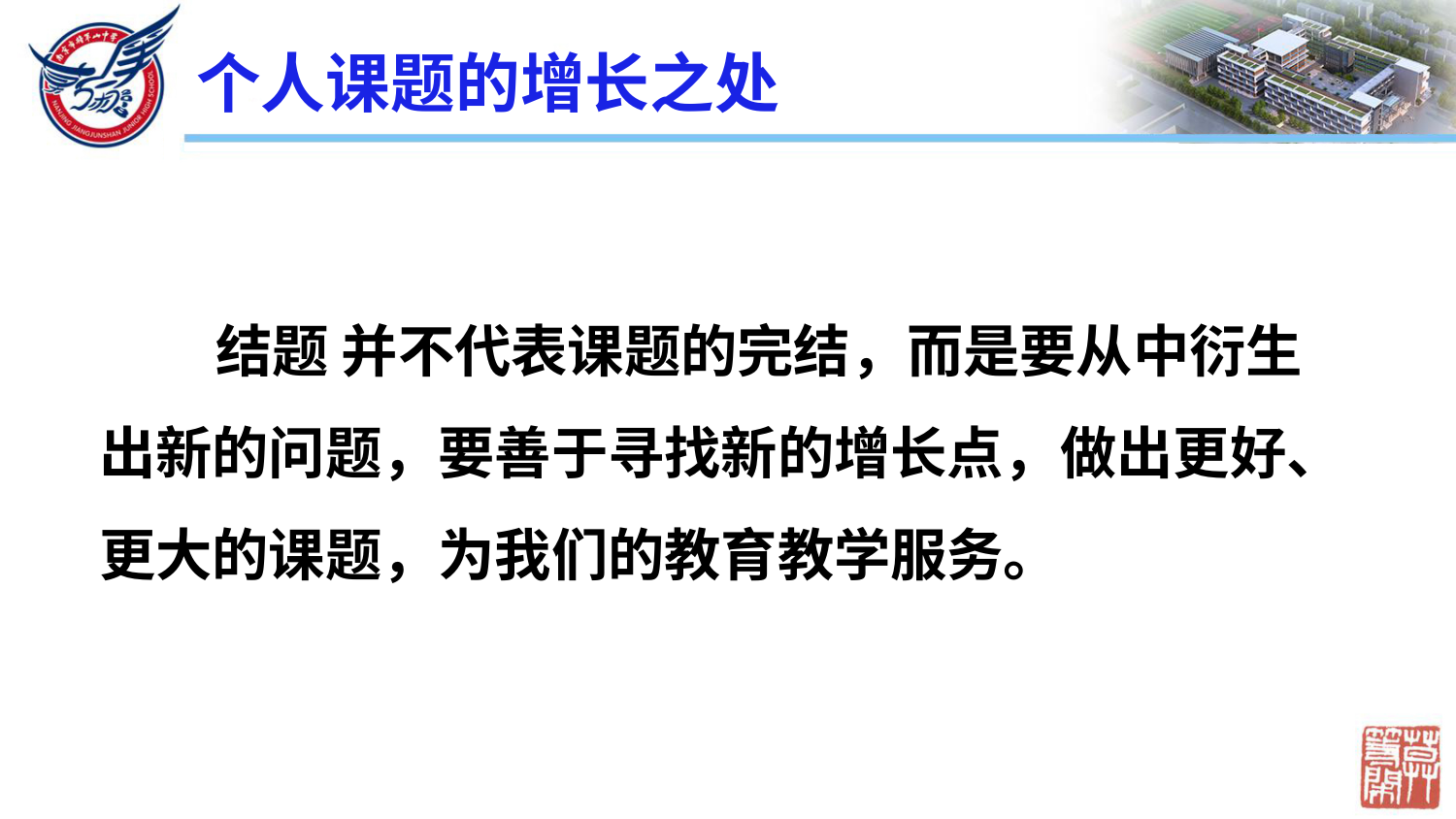

个人课题的增长之处
        结题 并不代表课题的完结，而是要从中衍生出新的问题，要善于寻找新的增长点，做出更好、更大的课题，为我们的教育教学服务。